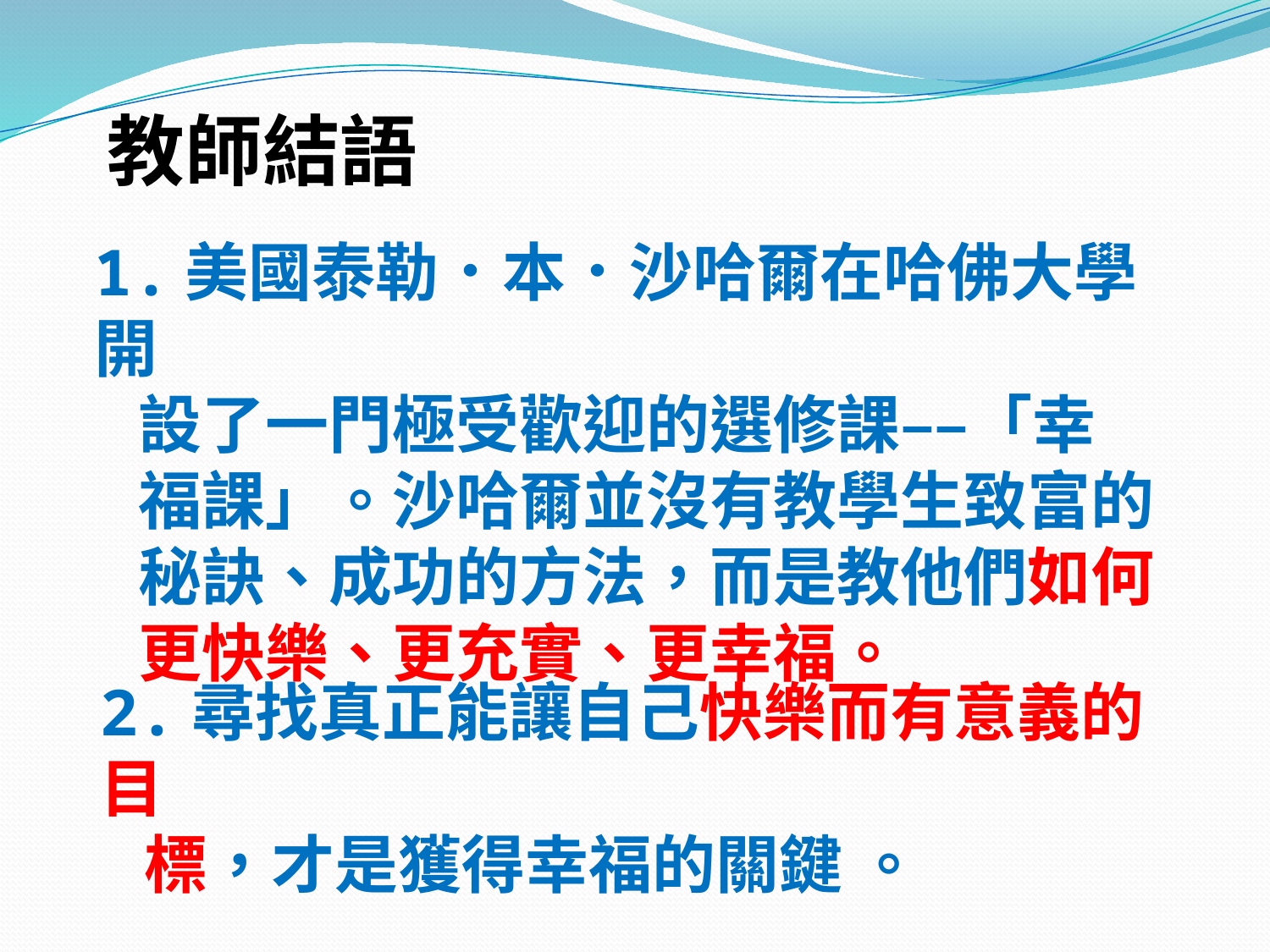

教師結語
1.美國泰勒．本．沙哈爾在哈佛大學開
  設了一門極受歡迎的選修課––「幸
  福課」。沙哈爾並沒有教學生致富的
  秘訣、成功的方法，而是教他們如何
  更快樂、更充實、更幸福。
2.尋找真正能讓自己快樂而有意義的目
  標，才是獲得幸福的關鍵 。